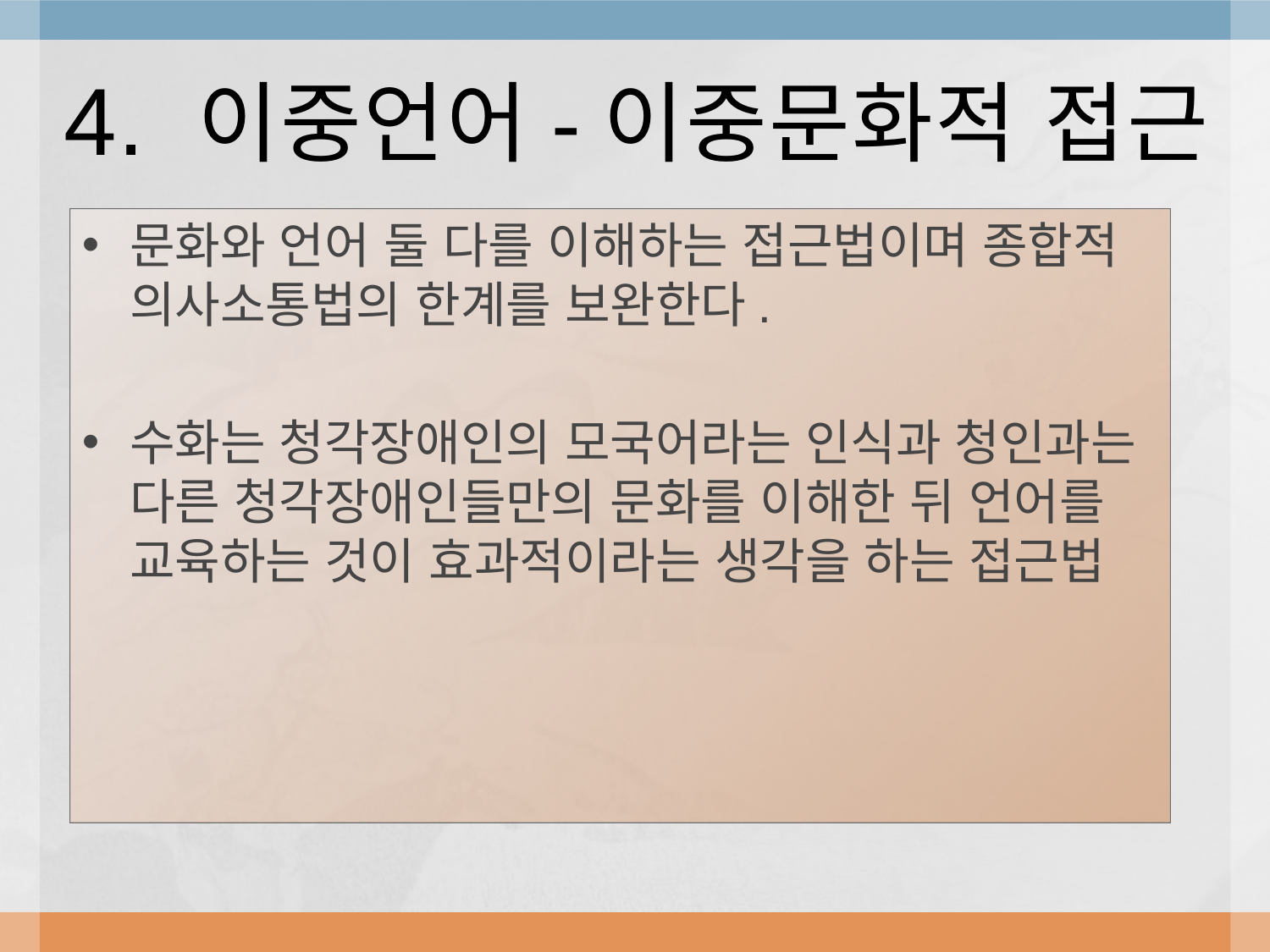

# 4. 이중언어-이중문화적 접근
문화와 언어 둘 다를 이해하는 접근법이며 종합적 의사소통법의 한계를 보완한다.

수화는 청각장애인의 모국어라는 인식과 청인과는 다른 청각장애인들만의 문화를 이해한 뒤 언어를 교육하는 것이 효과적이라는 생각을 하는 접근법